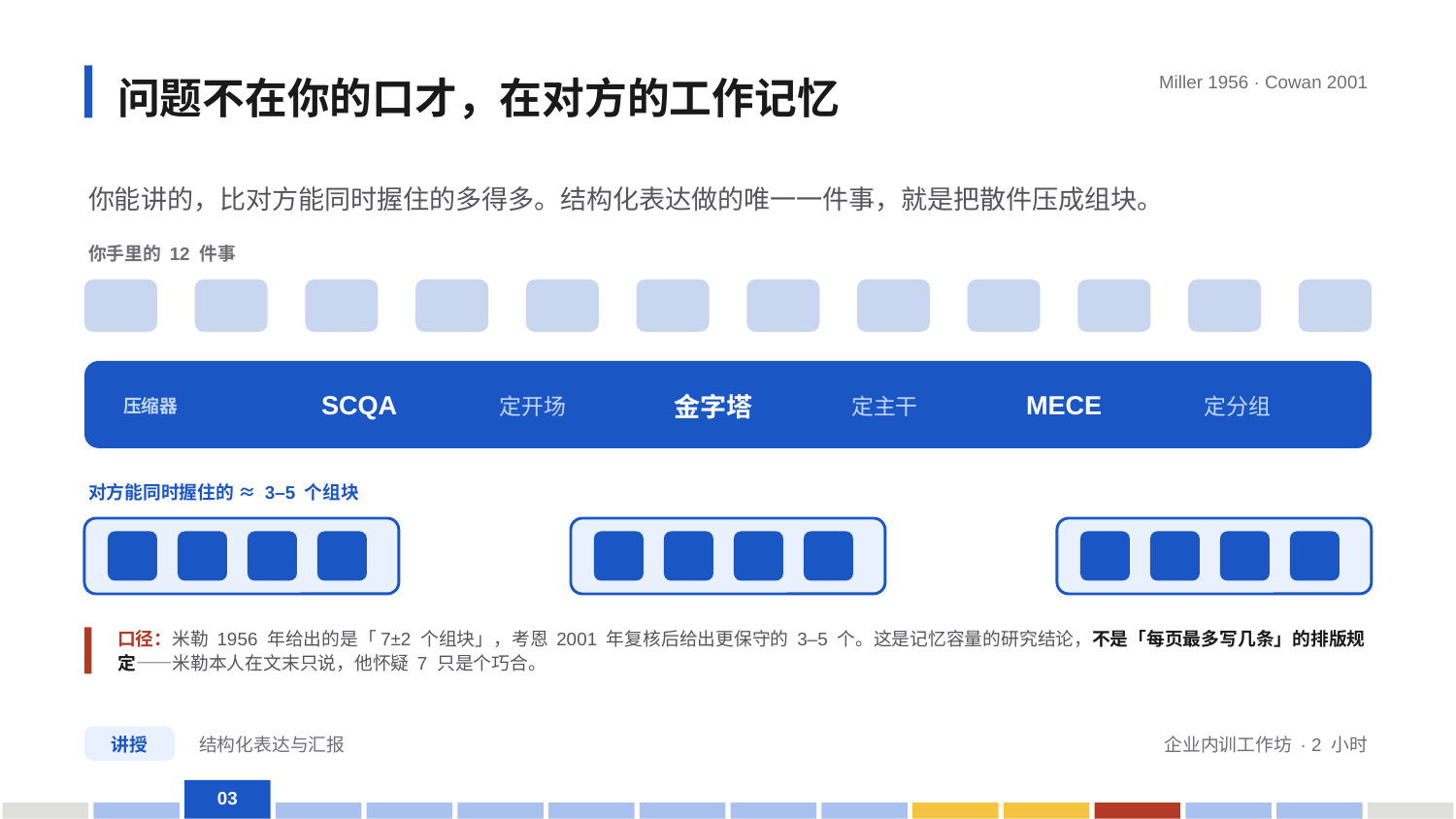

问题不在你的口才，在对方的工作记忆

Miller 1956 · Cowan 2001
你能讲的，比对方能同时握住的多得多。结构化表达做的唯一一件事，就是把散件压成组块。
你手里的 12 件事

压缩器
SCQA
定开场
金字塔
定主干
MECE
定分组
对方能同时握住的 ≈ 3–5 个组块

口径：米勒 1956 年给出的是「7±2 个组块」，考恩 2001 年复核后给出更保守的 3–5 个。这是记忆容量的研究结论，不是「每页最多写几条」的排版规定——米勒本人在文末只说，他怀疑 7 只是个巧合。

讲授
结构化表达与汇报
企业内训工作坊 · 2 小时

03